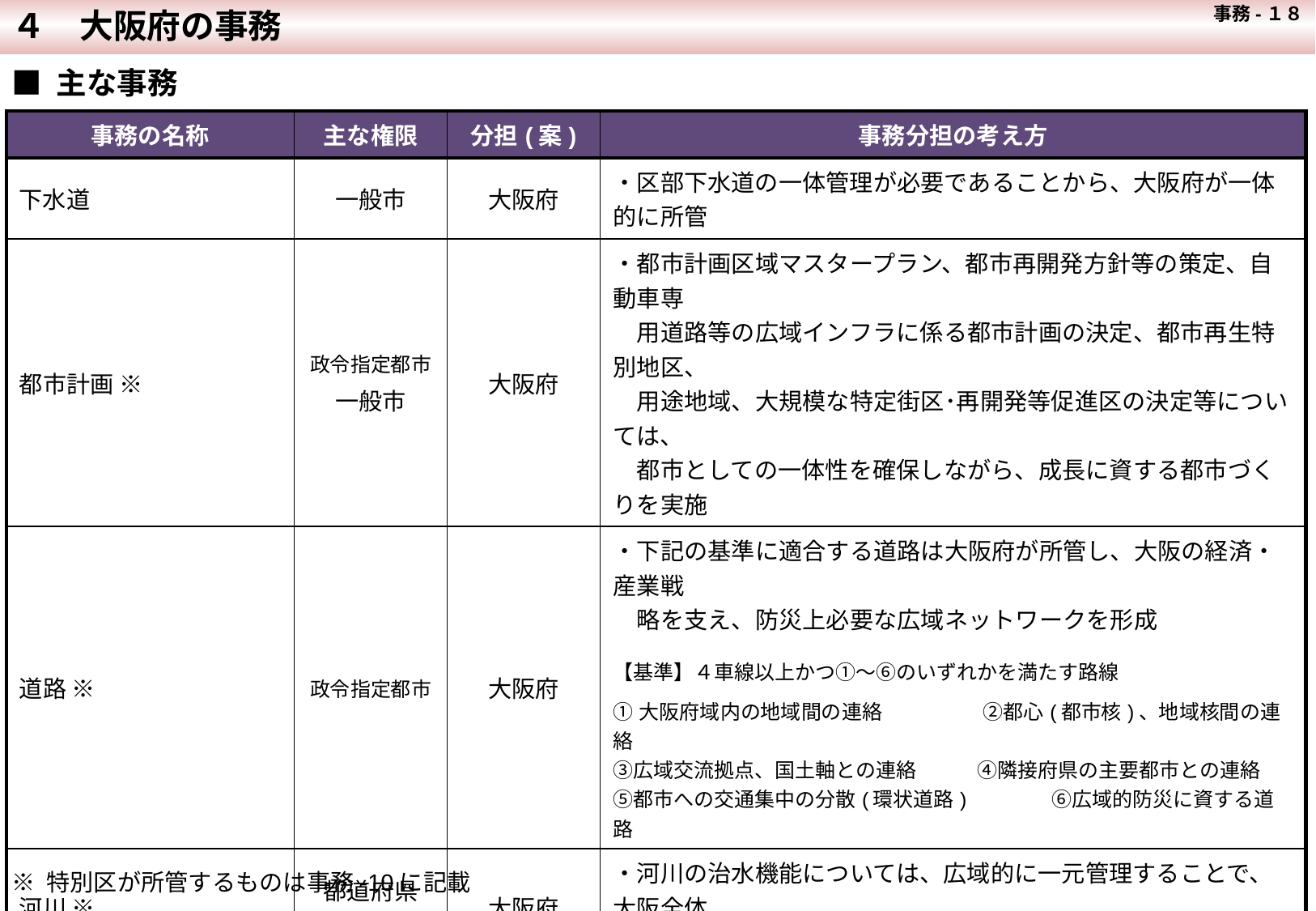

４　大阪府の事務
 事務-１８
■ 主な事務
| 事務の名称 | 主な権限 | 分担(案) | 事務分担の考え方 |
| --- | --- | --- | --- |
| 下水道 | 一般市 | 大阪府 | ・区部下水道の一体管理が必要であることから、大阪府が一体的に所管 |
| 都市計画 ※ | 政令指定都市 一般市 | 大阪府 | ・都市計画区域マスタープラン、都市再開発方針等の策定、自動車専 　用道路等の広域インフラに係る都市計画の決定、都市再生特別地区、 　用途地域、大規模な特定街区･再開発等促進区の決定等については、 　都市としての一体性を確保しながら、成長に資する都市づくりを実施 |
| 道路 ※ | 政令指定都市 | 大阪府 | ・下記の基準に適合する道路は大阪府が所管し、大阪の経済・産業戦 　略を支え、防災上必要な広域ネットワークを形成 【基準】４車線以上かつ①～⑥のいずれかを満たす路線 ①大阪府域内の地域間の連絡　　　　　②都心(都市核)、地域核間の連絡 ③広域交流拠点、国土軸との連絡　　　④隣接府県の主要都市との連絡 ⑤都市への交通集中の分散(環状道路)　　　　⑥広域的防災に資する道路 |
| 河川 ※ | 都道府県 政令指定都市 | 大阪府 | ・河川の治水機能については、広域的に一元管理することで、大阪全体 　の安全・安心、都市づくりの一体性を確保 |
| 公園 ※ | 都道府県 | 大阪府 | ・規模が大きく、災害時における後方支援活動拠点としての機能を有する 　公園については、大阪府が所管し、大阪全体の安全・安心、都市づくり 　の一体性を確保 |
| 消防 | 一般市 | 大阪府 | ・大阪市消防局が有する消防力を維持し、大規模災害に対応できる体 　制を確保 |
※ 特別区が所管するものは事務-10に記載